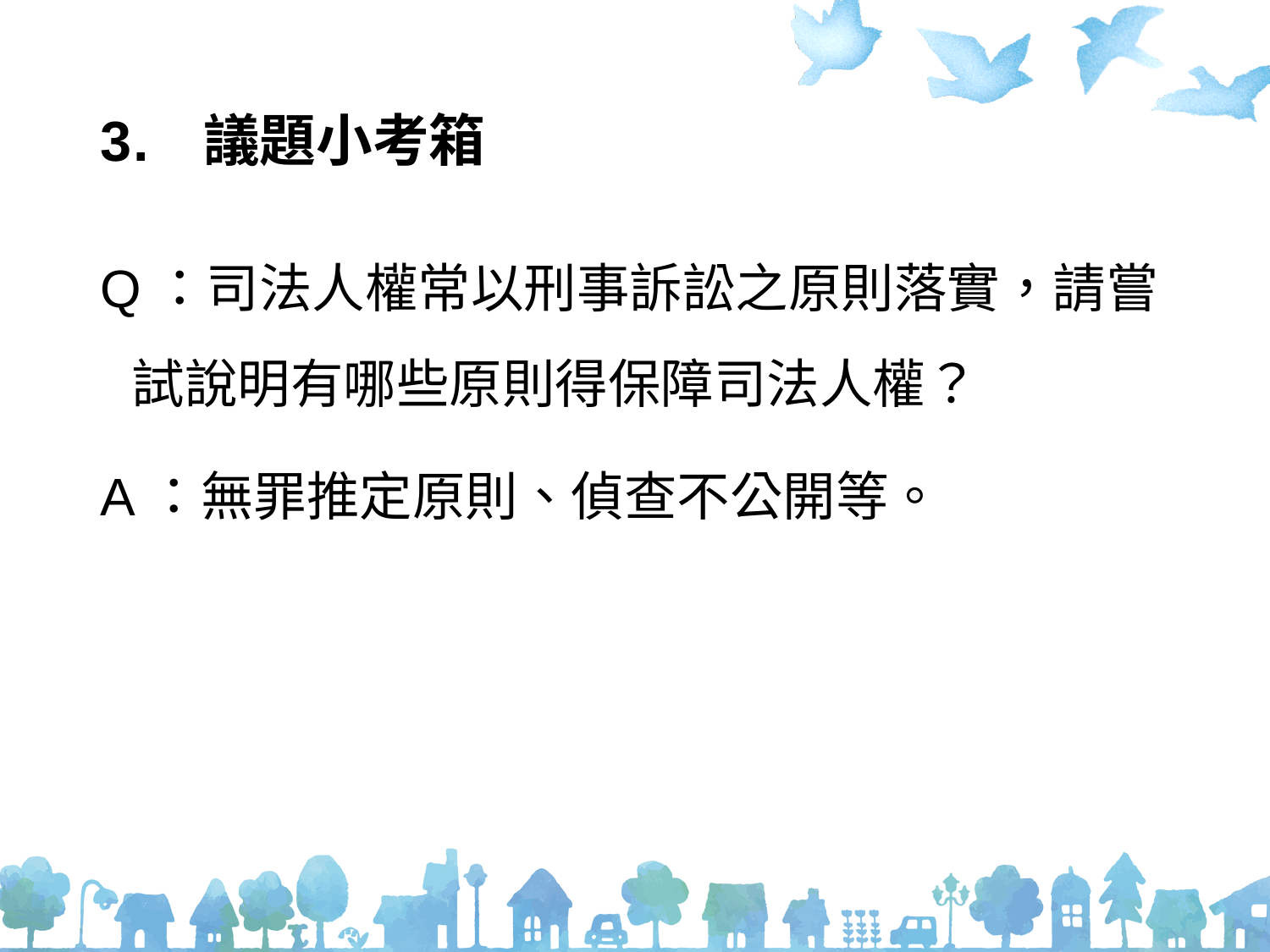

# 議題小考箱
Q：司法人權常以刑事訴訟之原則落實，請嘗試說明有哪些原則得保障司法人權？
A：無罪推定原則、偵查不公開等。